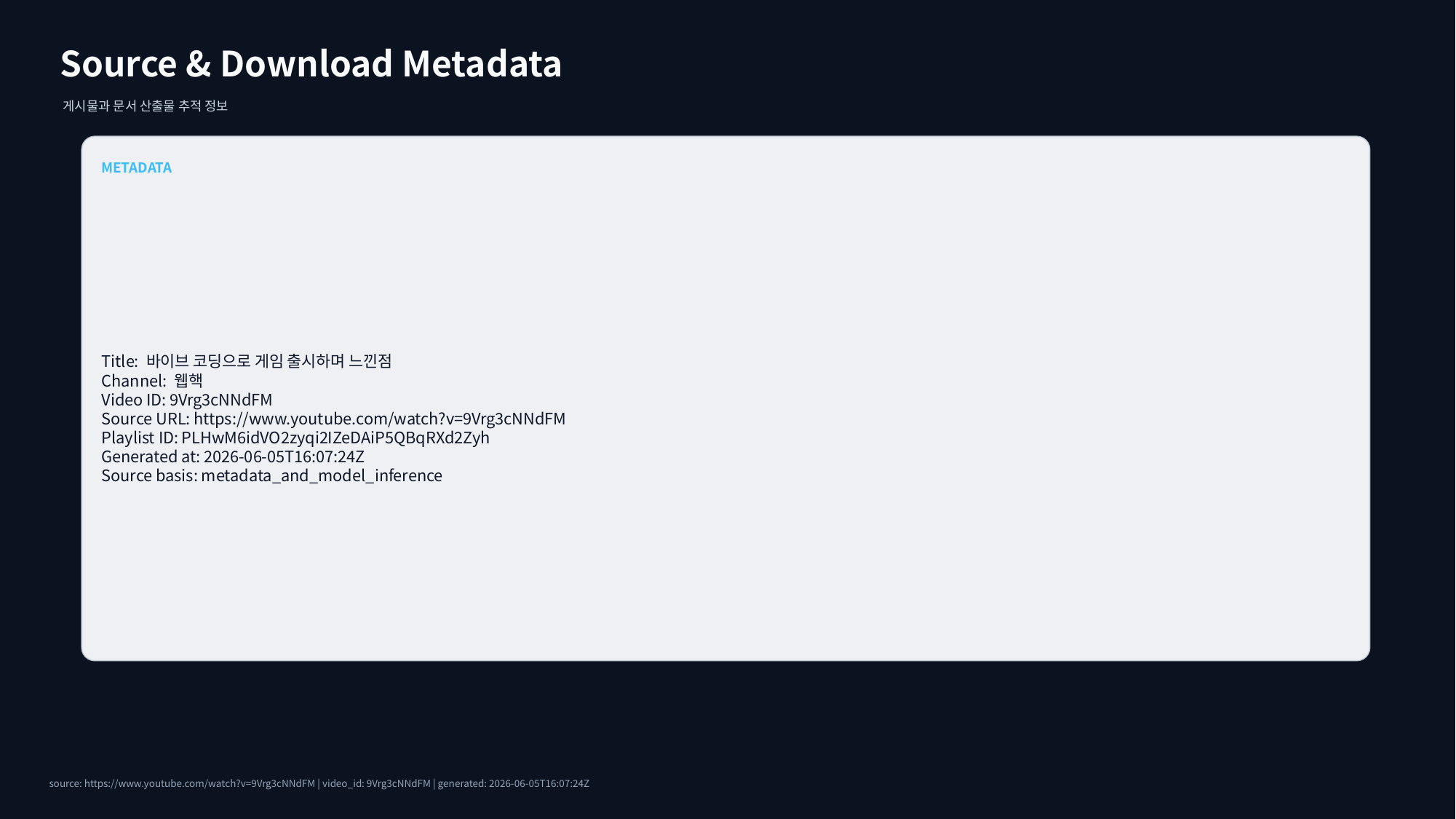

Source & Download Metadata
게시물과 문서 산출물 추적 정보

METADATA
Title: 바이브 코딩으로 게임 출시하며 느낀점
Channel: 웹핵
Video ID: 9Vrg3cNNdFM
Source URL: https://www.youtube.com/watch?v=9Vrg3cNNdFM
Playlist ID: PLHwM6idVO2zyqi2IZeDAiP5QBqRXd2Zyh
Generated at: 2026-06-05T16:07:24Z
Source basis: metadata_and_model_inference
source: https://www.youtube.com/watch?v=9Vrg3cNNdFM | video_id: 9Vrg3cNNdFM | generated: 2026-06-05T16:07:24Z